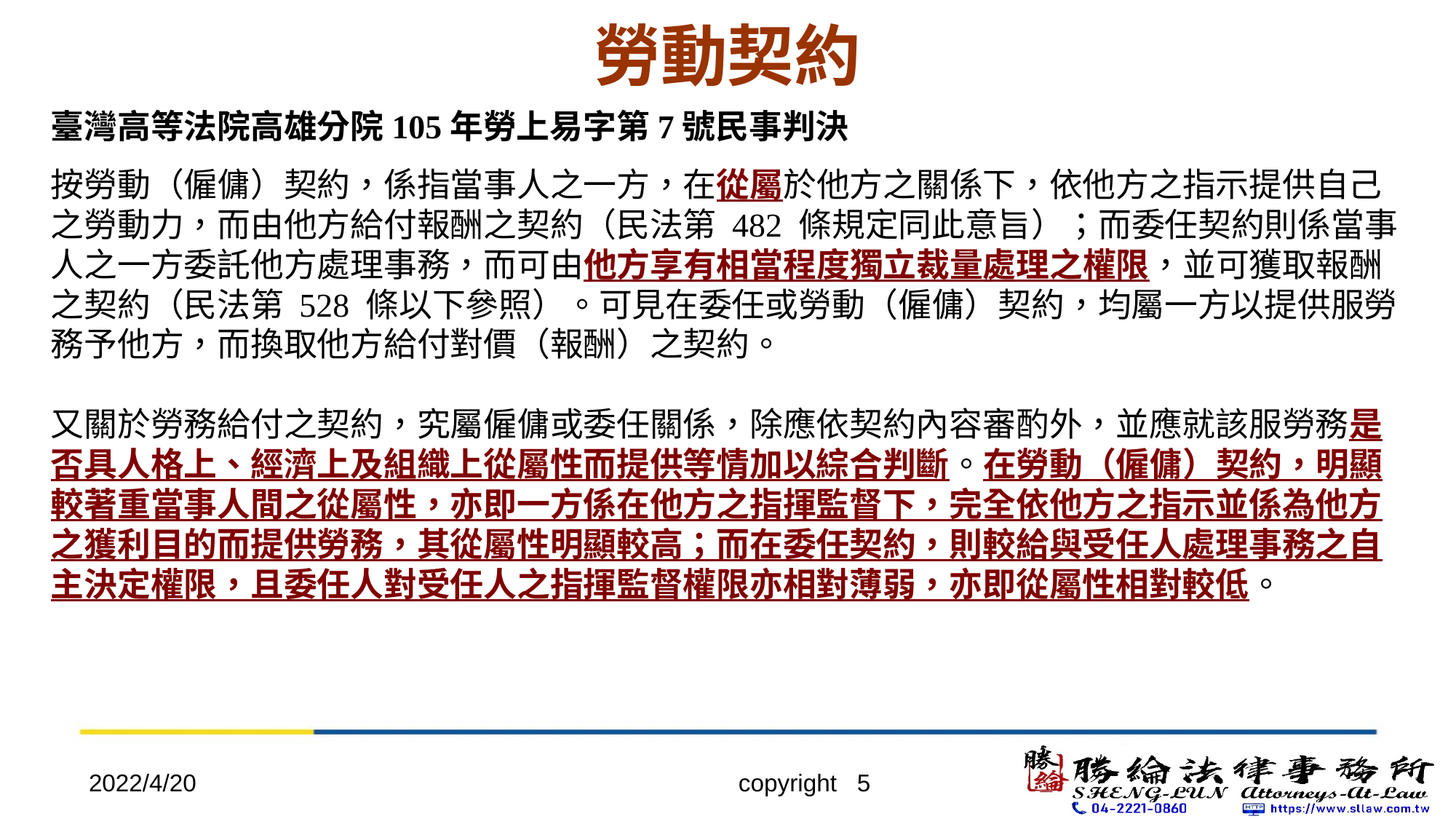

# 勞動契約
臺灣高等法院高雄分院105年勞上易字第7號民事判決

按勞動（僱傭）契約，係指當事人之一方，在從屬於他方之關係下，依他方之指示提供自己之勞動力，而由他方給付報酬之契約（民法第 482 條規定同此意旨）；而委任契約則係當事人之一方委託他方處理事務，而可由他方享有相當程度獨立裁量處理之權限，並可獲取報酬之契約（民法第 528 條以下參照）。可見在委任或勞動（僱傭）契約，均屬一方以提供服勞務予他方，而換取他方給付對價（報酬）之契約。

又關於勞務給付之契約，究屬僱傭或委任關係，除應依契約內容審酌外，並應就該服勞務是否具人格上、經濟上及組織上從屬性而提供等情加以綜合判斷。在勞動（僱傭）契約，明顯較著重當事人間之從屬性，亦即一方係在他方之指揮監督下，完全依他方之指示並係為他方之獲利目的而提供勞務，其從屬性明顯較高；而在委任契約，則較給與受任人處理事務之自主決定權限，且委任人對受任人之指揮監督權限亦相對薄弱，亦即從屬性相對較低。
2022/4/20
copyright   5